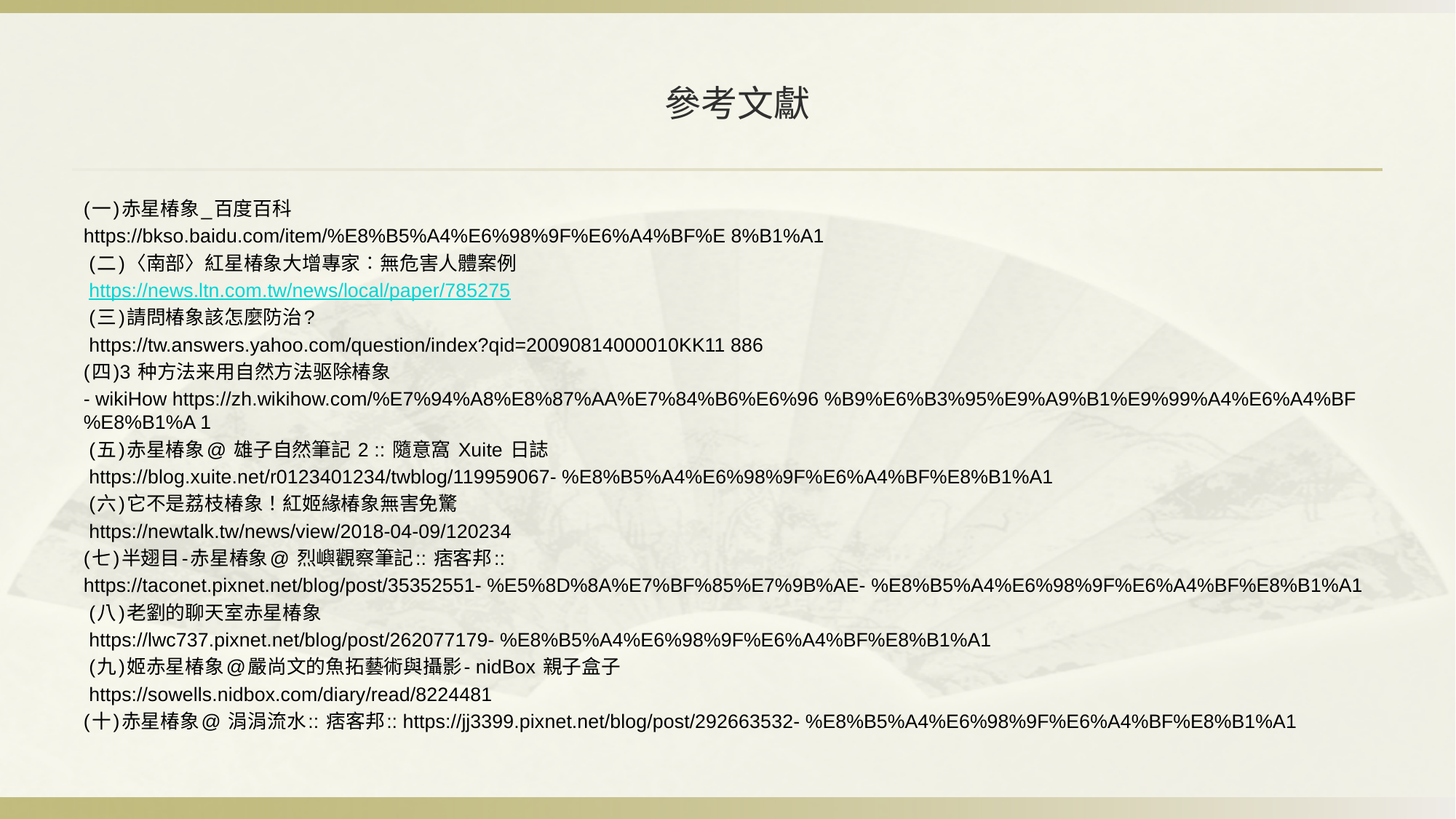

# 參考文獻
(一)赤星椿象_百度百科
https://bkso.baidu.com/item/%E8%B5%A4%E6%98%9F%E6%A4%BF%E 8%B1%A1
 (二)〈南部〉紅星椿象大增專家︰無危害人體案例
 https://news.ltn.com.tw/news/local/paper/785275
 (三)請問椿象該怎麼防治?
 https://tw.answers.yahoo.com/question/index?qid=20090814000010KK11 886
(四)3 种方法来用自然方法驱除椿象
- wikiHow https://zh.wikihow.com/%E7%94%A8%E8%87%AA%E7%84%B6%E6%96 %B9%E6%B3%95%E9%A9%B1%E9%99%A4%E6%A4%BF%E8%B1%A 1
 (五)赤星椿象@ 雄子自然筆記 2 :: 隨意窩 Xuite 日誌
 https://blog.xuite.net/r0123401234/twblog/119959067- %E8%B5%A4%E6%98%9F%E6%A4%BF%E8%B1%A1
 (六)它不是荔枝椿象！紅姬緣椿象無害免驚
 https://newtalk.tw/news/view/2018-04-09/120234
(七)半翅目-赤星椿象@ 烈嶼觀察筆記:: 痞客邦::
https://taconet.pixnet.net/blog/post/35352551- %E5%8D%8A%E7%BF%85%E7%9B%AE- %E8%B5%A4%E6%98%9F%E6%A4%BF%E8%B1%A1
 (八)老劉的聊天室赤星椿象
 https://lwc737.pixnet.net/blog/post/262077179- %E8%B5%A4%E6%98%9F%E6%A4%BF%E8%B1%A1
 (九)姬赤星椿象@嚴尚文的魚拓藝術與攝影- nidBox 親子盒子
 https://sowells.nidbox.com/diary/read/8224481
(十)赤星椿象@ 涓涓流水:: 痞客邦:: https://jj3399.pixnet.net/blog/post/292663532- %E8%B5%A4%E6%98%9F%E6%A4%BF%E8%B1%A1